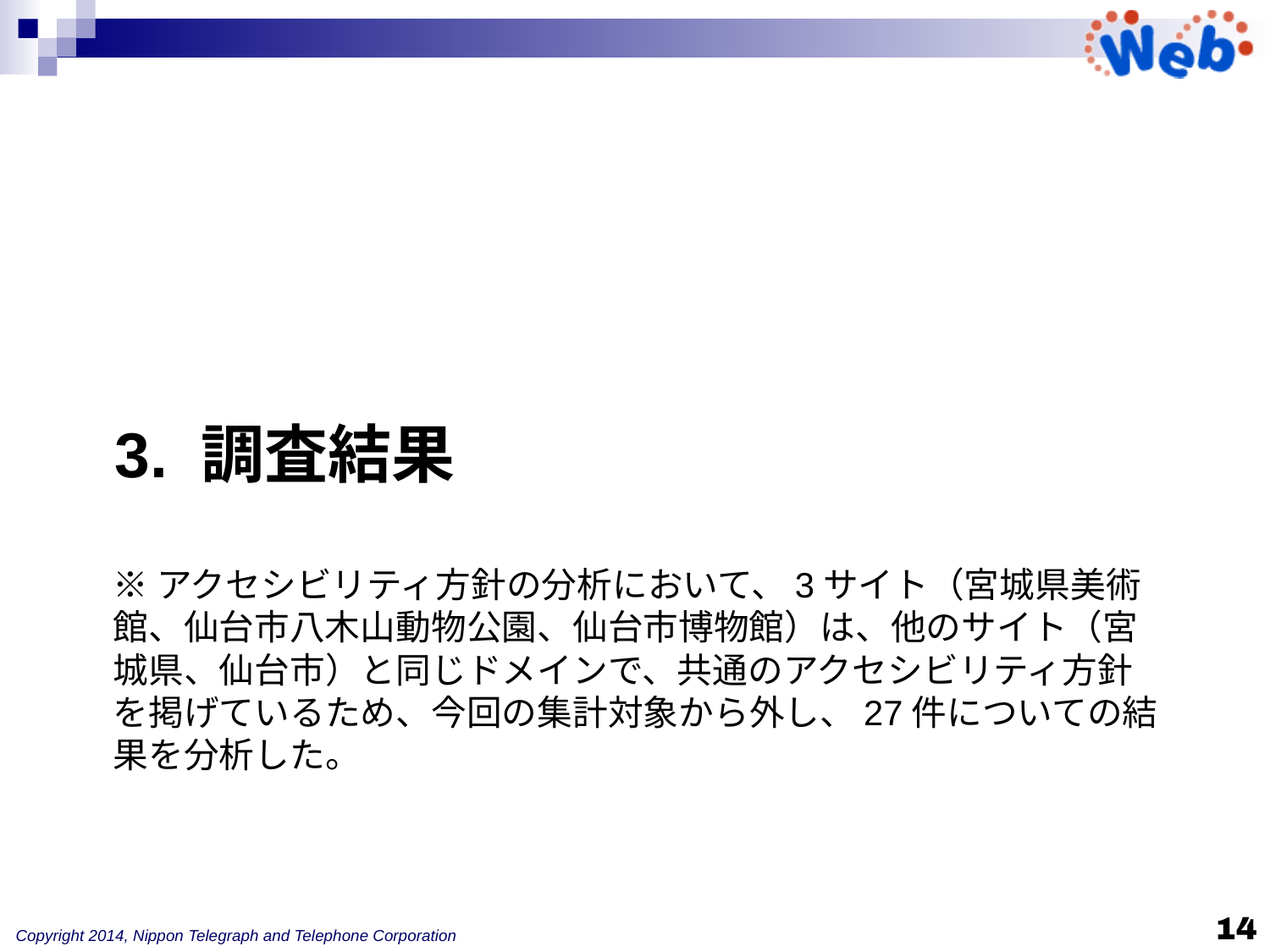

# 3. 調査結果

※アクセシビリティ方針の分析において、3サイト（宮城県美術館、仙台市八木山動物公園、仙台市博物館）は、他のサイト（宮城県、仙台市）と同じドメインで、共通のアクセシビリティ方針を掲げているため、今回の集計対象から外し、27件についての結果を分析した。
14